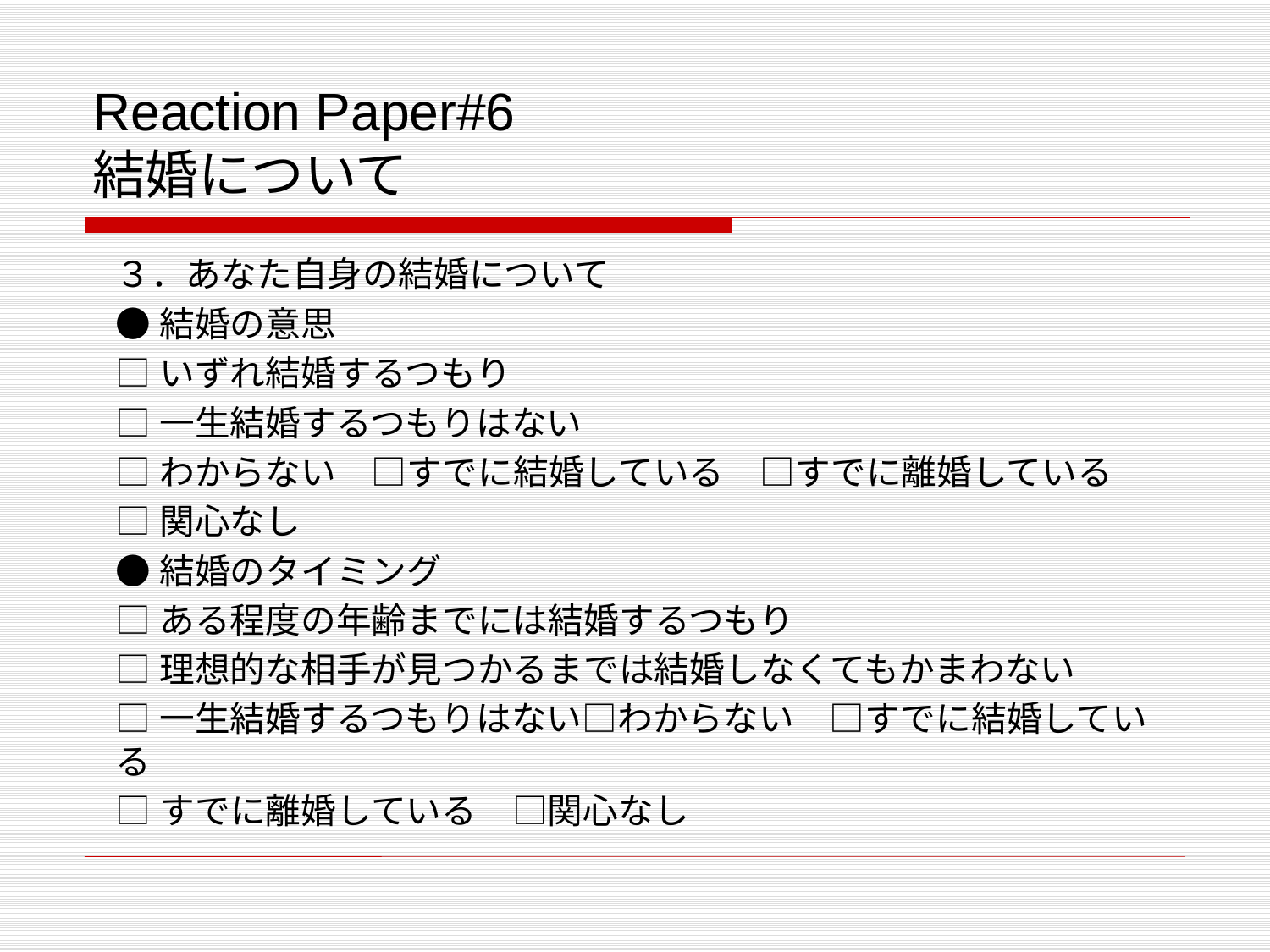

# Reaction Paper#6 結婚について
３．あなた自身の結婚について
●結婚の意思
□いずれ結婚するつもり
□一生結婚するつもりはない
□わからない　□すでに結婚している　□すでに離婚している
□関心なし
●結婚のタイミング
□ある程度の年齢までには結婚するつもり
□理想的な相手が見つかるまでは結婚しなくてもかまわない
□一生結婚するつもりはない□わからない　□すでに結婚している
□すでに離婚している　□関心なし